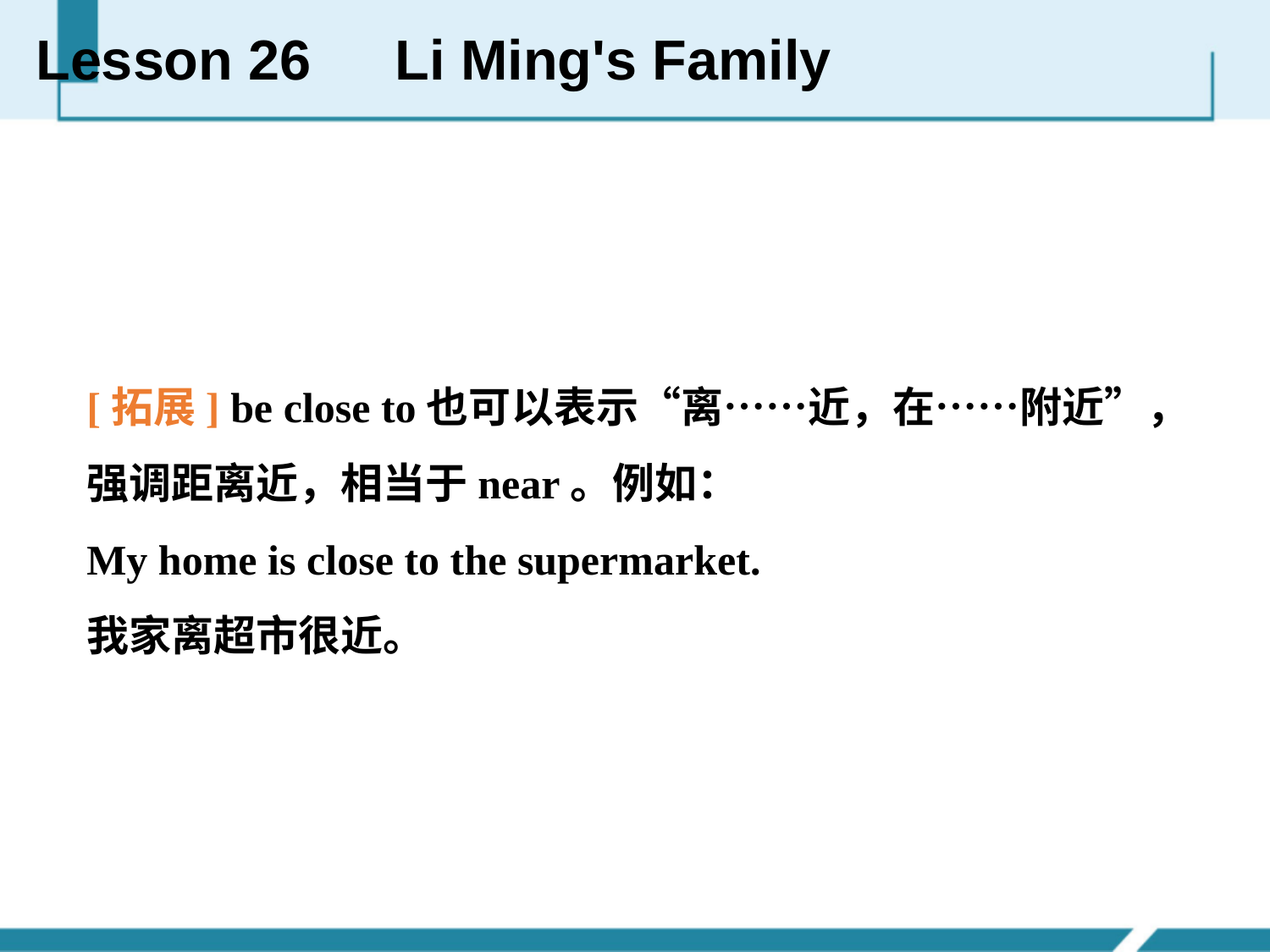

Lesson 26　Li Ming's Family
[拓展] be close to也可以表示“离……近，在……附近”，强调距离近，相当于near。例如：
My home is close to the supermarket.
我家离超市很近。